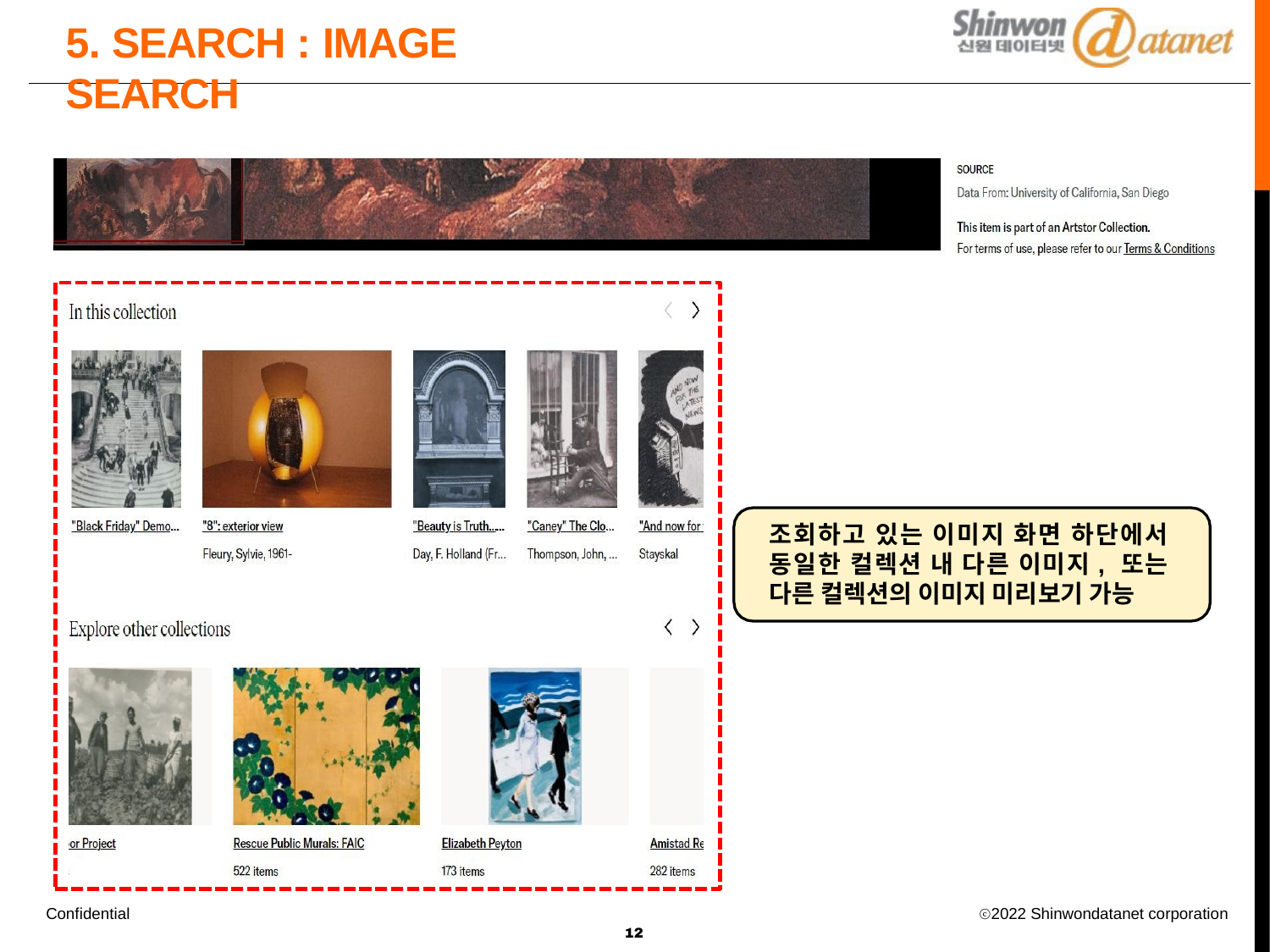

# 5. SEARCH : IMAGE SEARCH

조회하고 있는 이미지 화면 하단에서  동일한 컬렉션 내 다른 이미지, 또는  다른 컬렉션의 이미지 미리보기 가능
Confidential
ⓒ2022 Shinwondatanet corporation
12